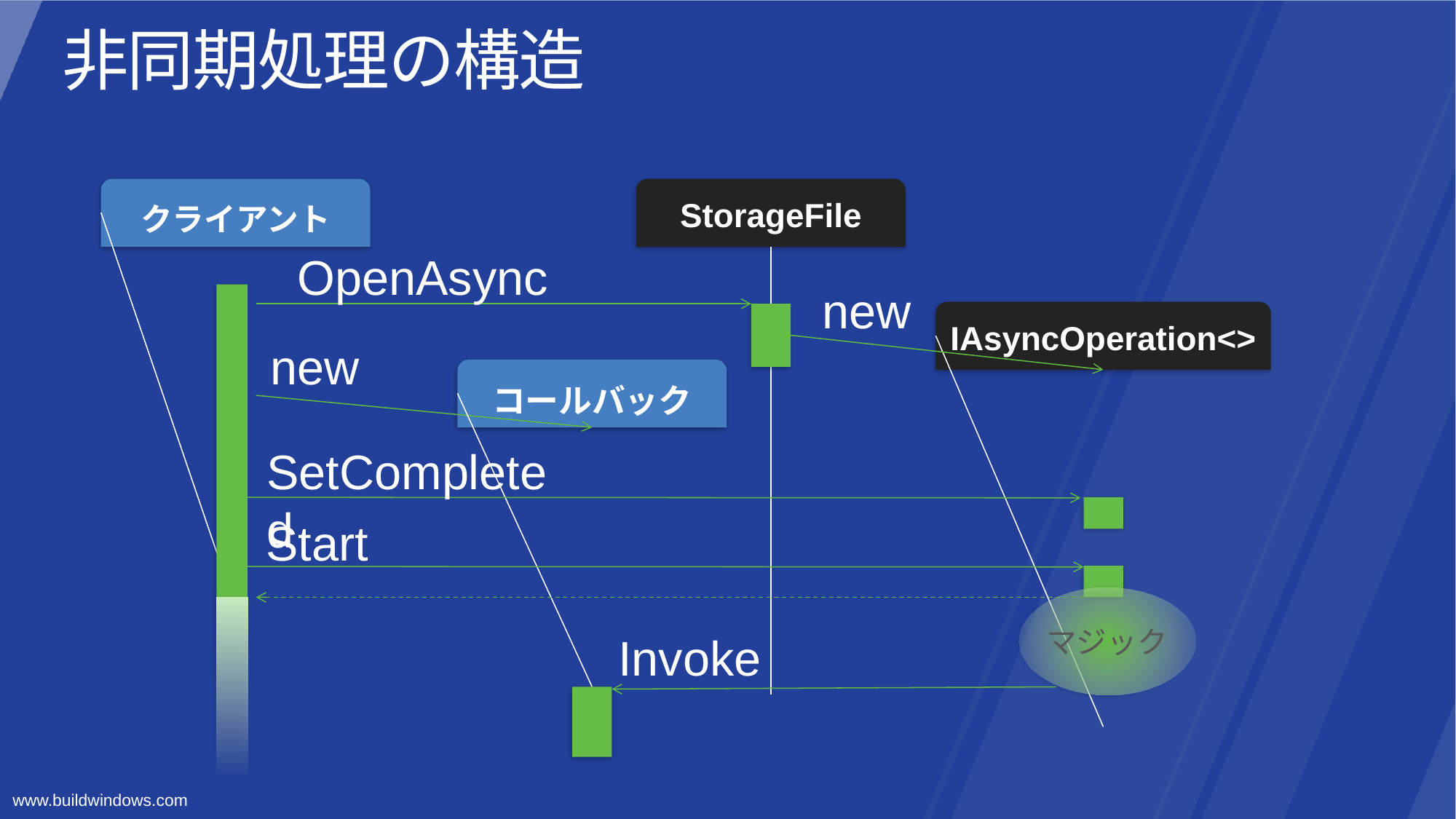

# 非同期処理の構造
クライアント
StorageFile
OpenAsync
new

IAsyncOperation<>

new
コールバック
SetCompleted

Start

マジック

Invoke